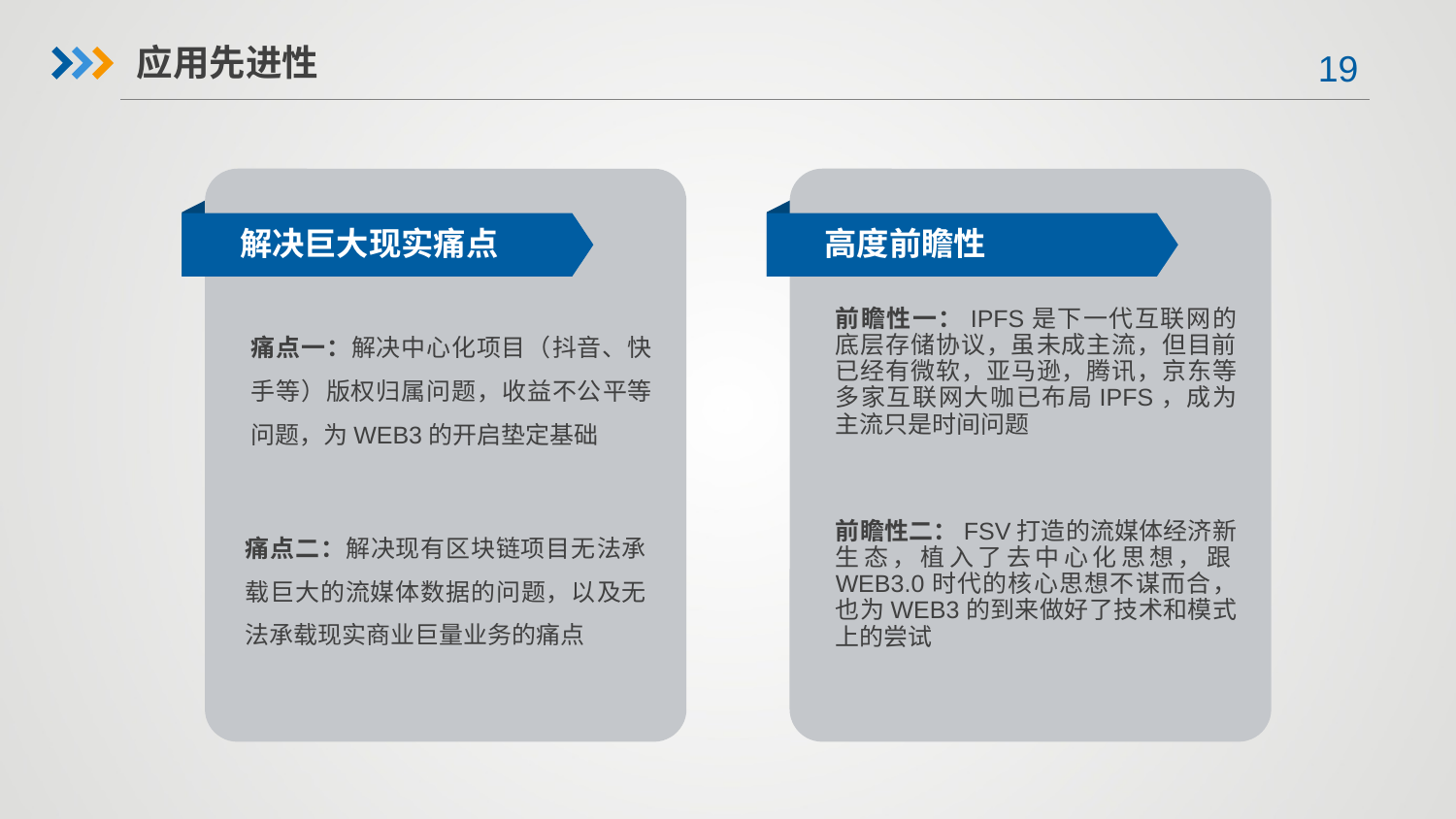

应用先进性

解决巨大现实痛点
高度前瞻性
前瞻性一：IPFS是下一代互联网的底层存储协议，虽未成主流，但目前已经有微软，亚马逊，腾讯，京东等多家互联网大咖已布局IPFS，成为主流只是时间问题
痛点一：解决中心化项目（抖音、快手等）版权归属问题，收益不公平等问题，为WEB3的开启垫定基础
痛点二：解决现有区块链项目无法承载巨大的流媒体数据的问题，以及无法承载现实商业巨量业务的痛点
前瞻性二：FSV打造的流媒体经济新生态，植入了去中心化思想，跟WEB3.0时代的核心思想不谋而合，也为WEB3的到来做好了技术和模式上的尝试